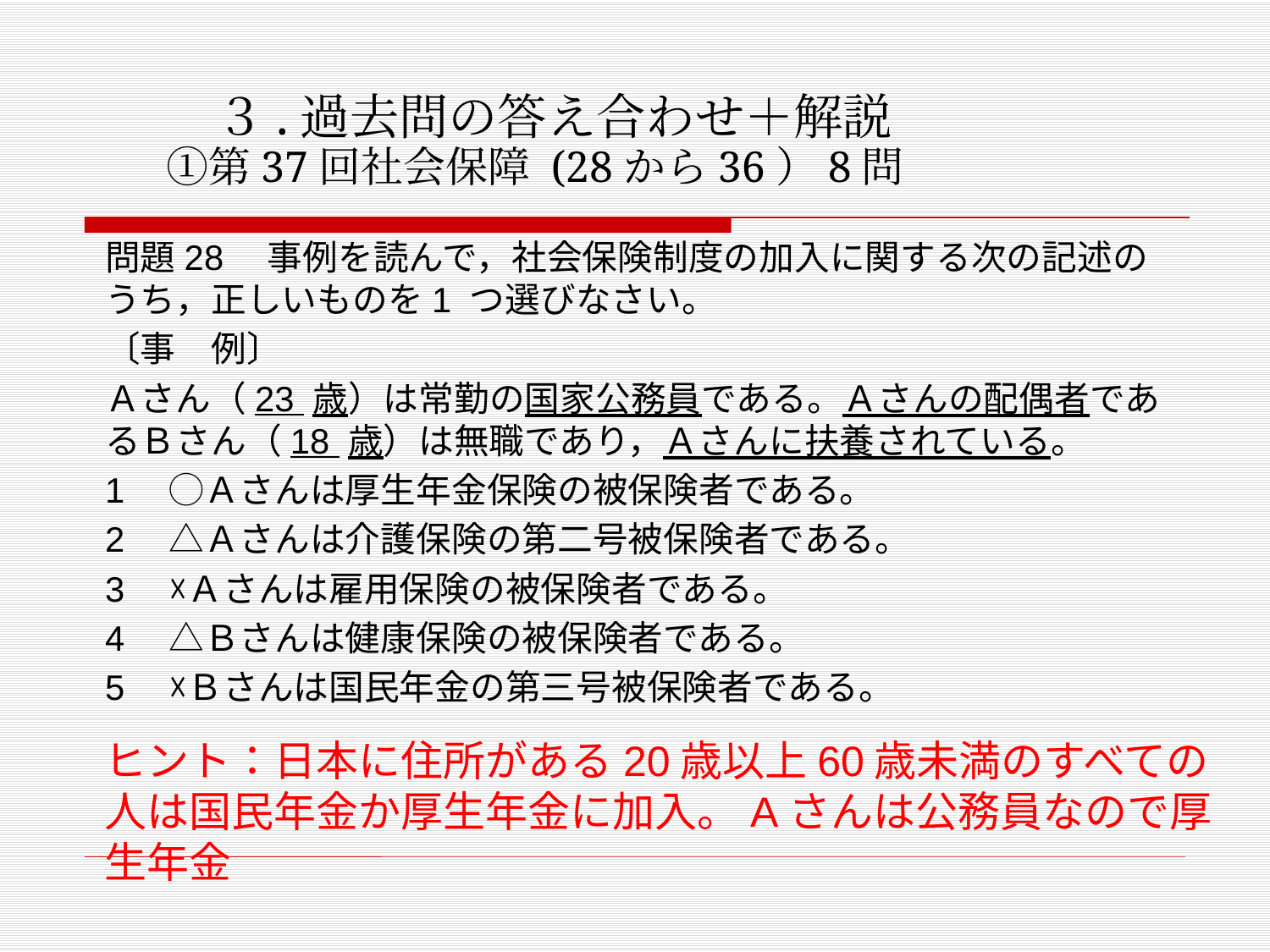

# ３.過去問の答え合わせ＋解説 ①第37回社会保障 (28から36）8問
問題28　事例を読んで，社会保険制度の加入に関する次の記述のうち，正しいものを1 つ選びなさい。
〔事　例〕
Ａさん（23 歳）は常勤の国家公務員である。Ａさんの配偶者であるＢさん（18 歳）は無職であり，Ａさんに扶養されている。
1　◯Ａさんは厚生年金保険の被保険者である。
2　△Ａさんは介護保険の第二号被保険者である。
3　☓Ａさんは雇用保険の被保険者である。
4　△Ｂさんは健康保険の被保険者である。
5　☓Ｂさんは国民年金の第三号被保険者である。

ヒント：日本に住所がある20歳以上60歳未満のすべての人は国民年金か厚生年金に加入。Aさんは公務員なので厚生年金